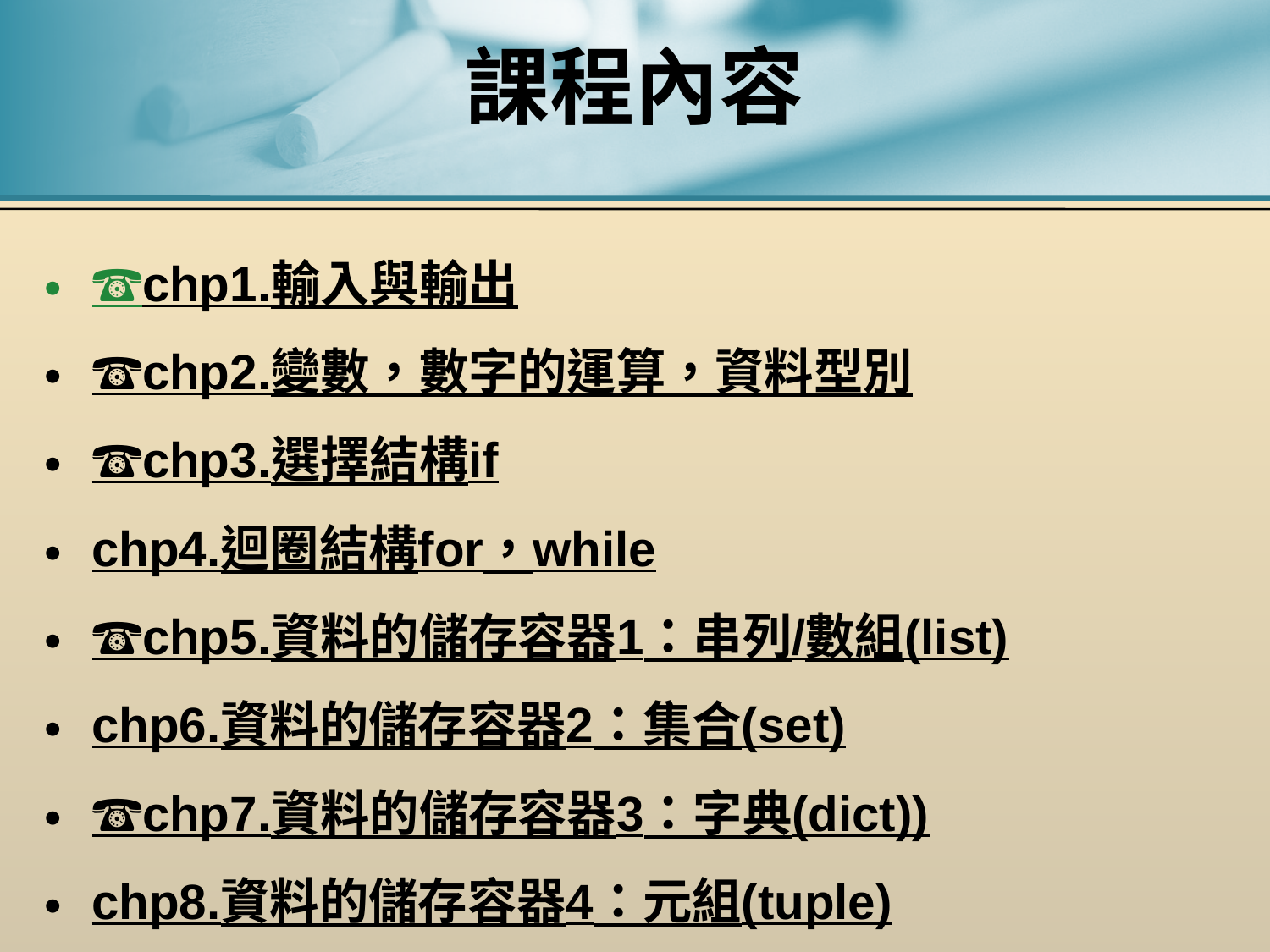

# 課程內容
☎chp1.輸入與輸出
☎chp2.變數，數字的運算，資料型別
☎chp3.選擇結構if
chp4.迴圈結構for，while
☎chp5.資料的儲存容器1：串列/數組(list)
chp6.資料的儲存容器2：集合(set)
☎chp7.資料的儲存容器3：字典(dict))
chp8.資料的儲存容器4：元組(tuple)